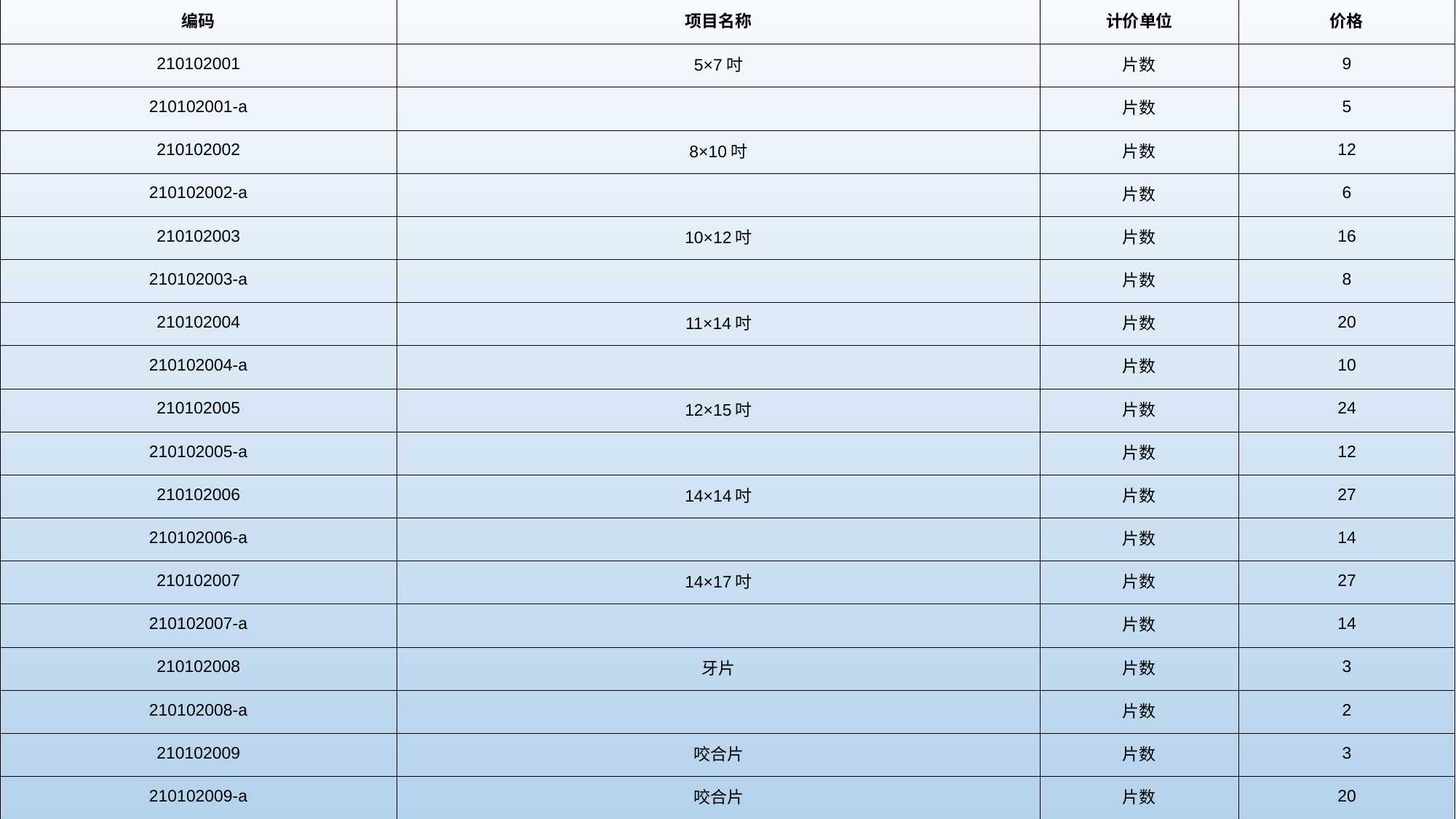

| 编码 | 项目名称 | 计价单位 | 价格 |
| --- | --- | --- | --- |
| 210102001 | 5×7吋 | 片数 | 9 |
| 210102001-a |  | 片数 | 5 |
| 210102002 | 8×10吋 | 片数 | 12 |
| 210102002-a |  | 片数 | 6 |
| 210102003 | 10×12吋 | 片数 | 16 |
| 210102003-a |  | 片数 | 8 |
| 210102004 | 11×14吋 | 片数 | 20 |
| 210102004-a |  | 片数 | 10 |
| 210102005 | 12×15吋 | 片数 | 24 |
| 210102005-a |  | 片数 | 12 |
| 210102006 | 14×14吋 | 片数 | 27 |
| 210102006-a |  | 片数 | 14 |
| 210102007 | 14×17吋 | 片数 | 27 |
| 210102007-a |  | 片数 | 14 |
| 210102008 | 牙片 | 片数 | 3 |
| 210102008-a |  | 片数 | 2 |
| 210102009 | 咬合片 | 片数 | 3 |
| 210102009-a | 咬合片 | 片数 | 20 |